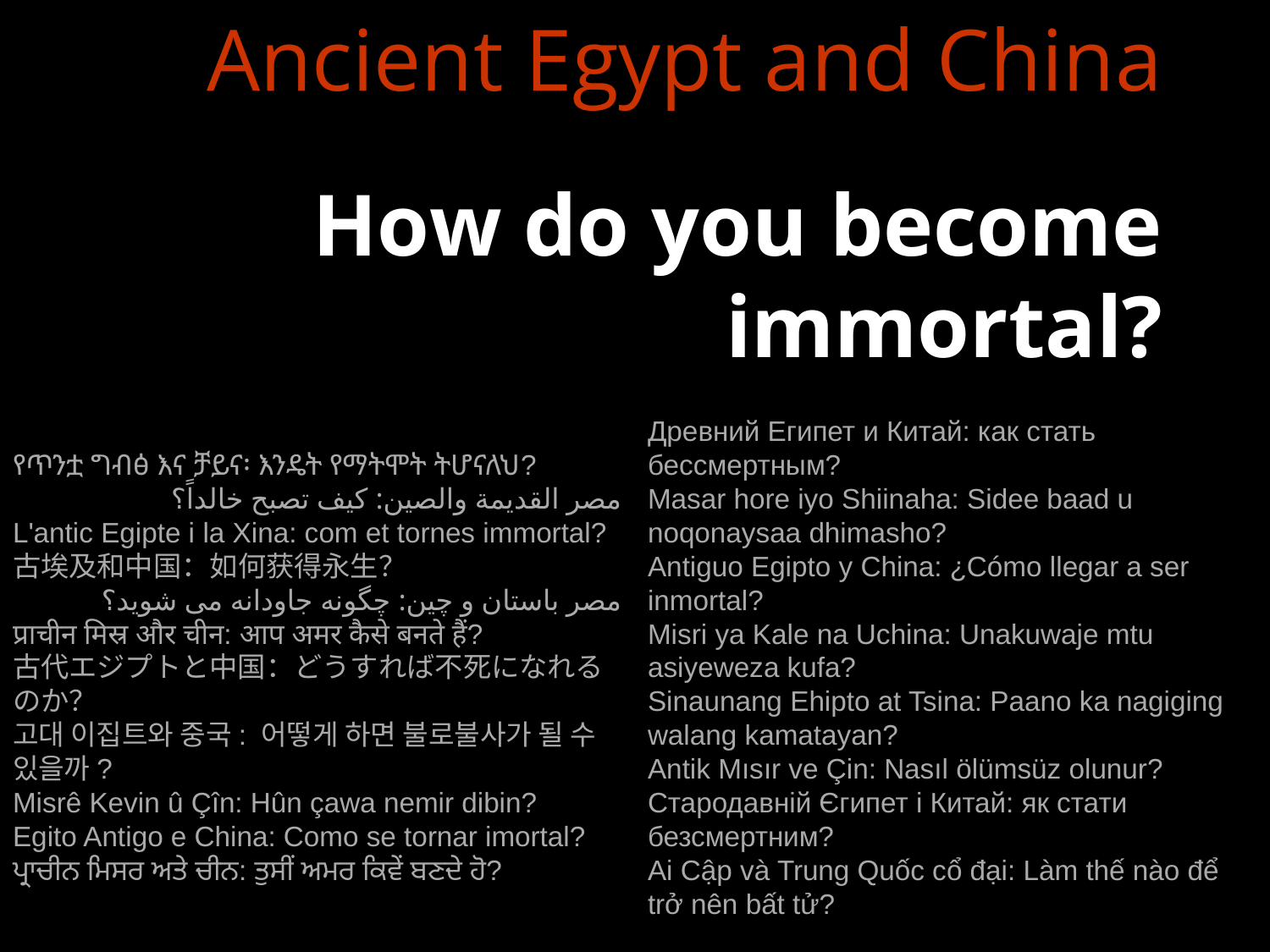

Ancient Egypt and China
How do you become immortal?
የጥንቷ ግብፅ እና ቻይና፡ እንዴት የማትሞት ትሆናለህ?
مصر القديمة والصين: كيف تصبح خالداً؟
L'antic Egipte i la Xina: com et tornes immortal?
古埃及和中国：如何获得永生？
مصر باستان و چین: چگونه جاودانه می شوید؟
प्राचीन मिस्र और चीन: आप अमर कैसे बनते हैं?
古代エジプトと中国：どうすれば不死になれるのか？
고대 이집트와 중국: 어떻게 하면 불로불사가 될 수 있을까?
Misrê Kevin û Çîn: Hûn çawa nemir dibin?
Egito Antigo e China: Como se tornar imortal?
ਪ੍ਰਾਚੀਨ ਮਿਸਰ ਅਤੇ ਚੀਨ: ਤੁਸੀਂ ਅਮਰ ਕਿਵੇਂ ਬਣਦੇ ਹੋ?
Древний Египет и Китай: как стать бессмертным?
Masar hore iyo Shiinaha: Sidee baad u noqonaysaa dhimasho?
Antiguo Egipto y China: ¿Cómo llegar a ser inmortal?
Misri ya Kale na Uchina: Unakuwaje mtu asiyeweza kufa?
Sinaunang Ehipto at Tsina: Paano ka nagiging walang kamatayan?
Antik Mısır ve Çin: Nasıl ölümsüz olunur?
Стародавній Єгипет і Китай: як стати безсмертним?
Ai Cập và Trung Quốc cổ đại: Làm thế nào để trở nên bất tử?